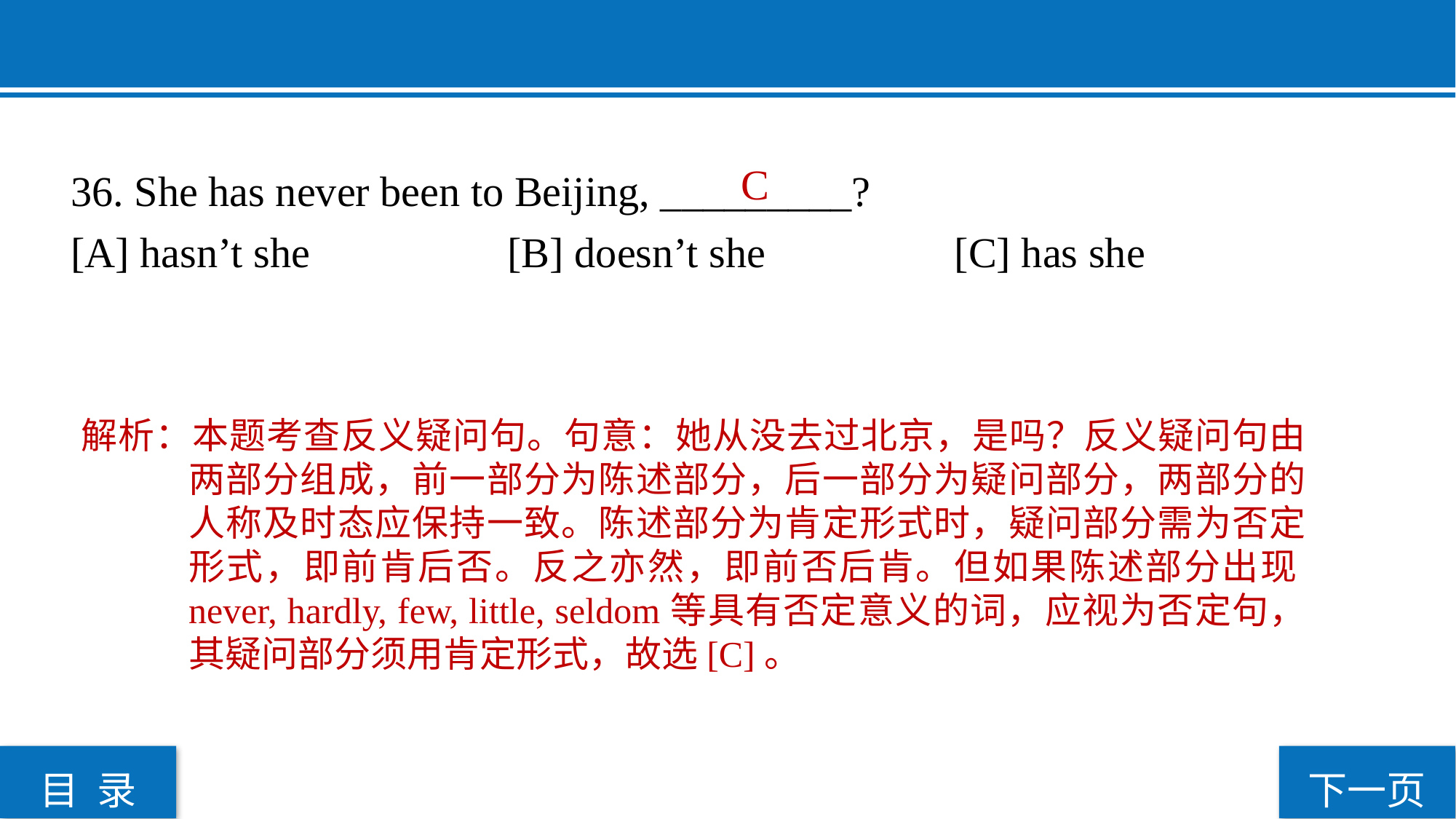

36. She has never been to Beijing, _________?
[A] hasn’t she 		[B] doesn’t she		 [C] has she
 C
解析：本题考查反义疑问句。句意：她从没去过北京，是吗？反义疑问句由两部分组成，前一部分为陈述部分，后一部分为疑问部分，两部分的人称及时态应保持一致。陈述部分为肯定形式时，疑问部分需为否定形式，即前肯后否。反之亦然，即前否后肯。但如果陈述部分出现never, hardly, few, little, seldom等具有否定意义的词，应视为否定句，其疑问部分须用肯定形式，故选[C]。